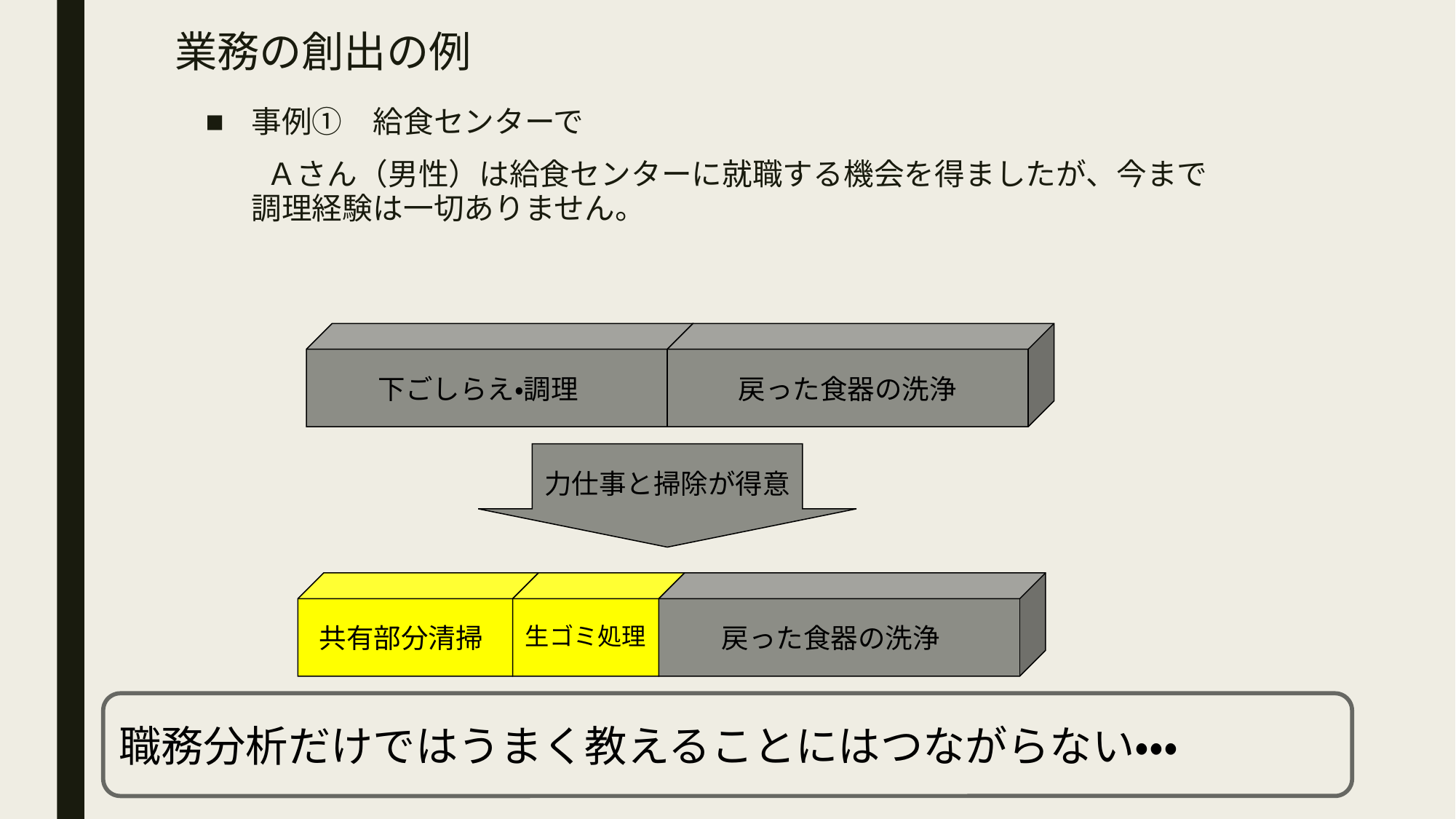

# 業務の創出の例
事例①　給食センターで
　　Ａさん（男性）は給食センターに就職する機会を得ましたが、今まで調理経験は一切ありません。

下ごしらえ・調理
戻った食器の洗浄

力仕事と掃除が得意

共有部分清掃
生ゴミ処理
戻った食器の洗浄
職務分析だけではうまく教えることにはつながらない・・・